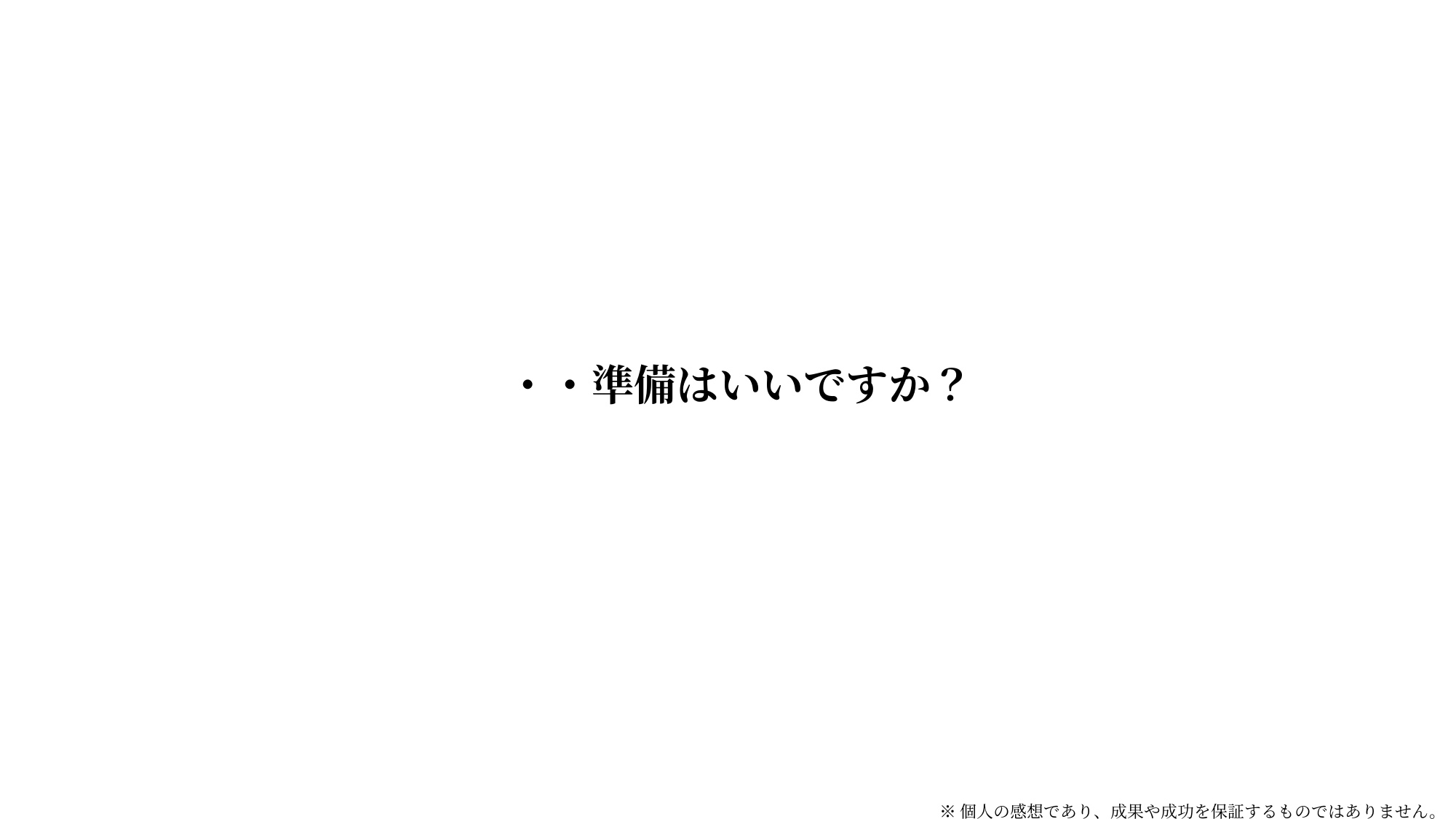

・・準備はいいですか？

※個人の感想であり、成果や成功を保証するものではありません。